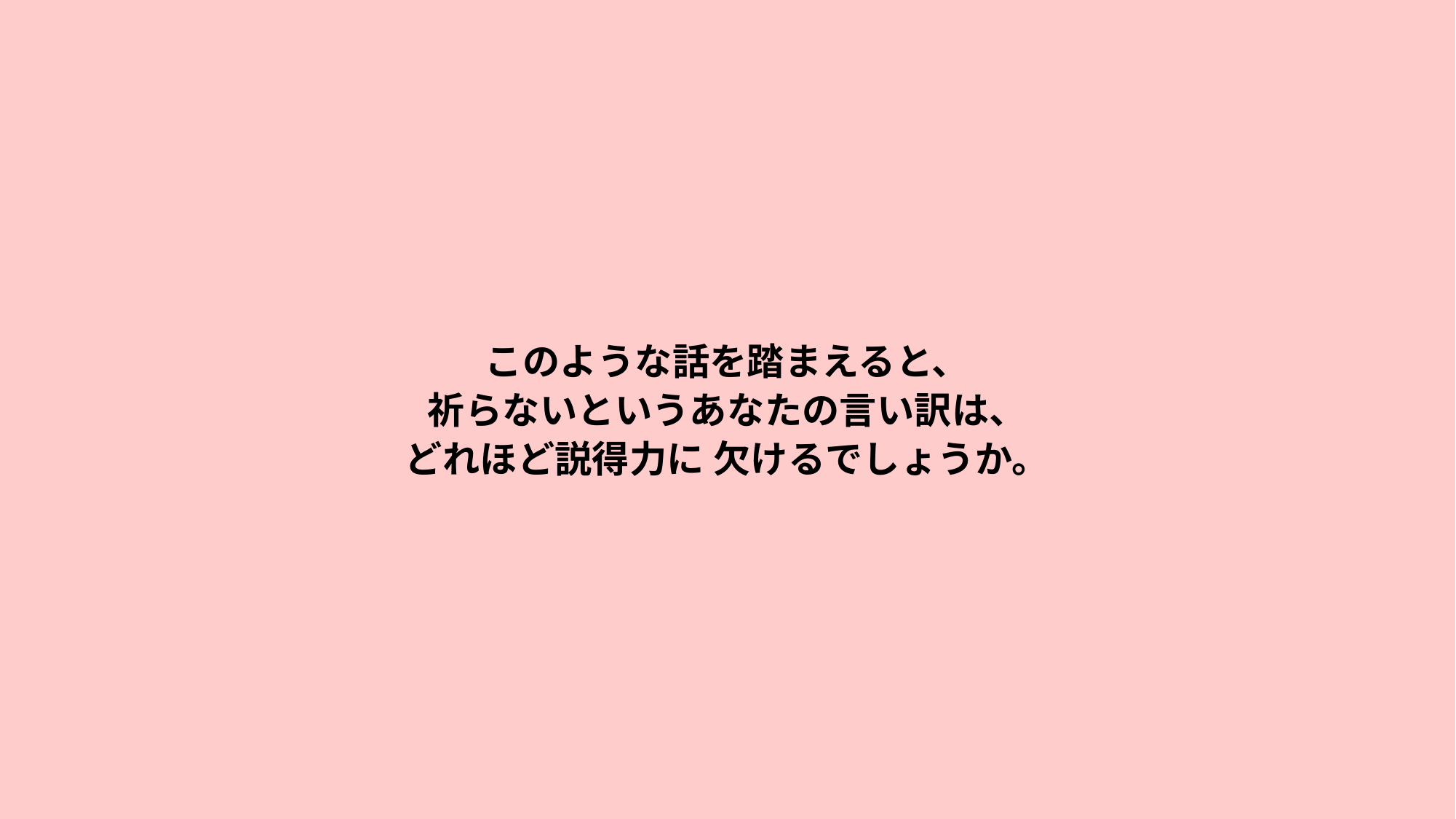

# このような話を踏まえると、 祈らないというあなたの言い訳は、 どれほど説得力に 欠けるでしょうか。